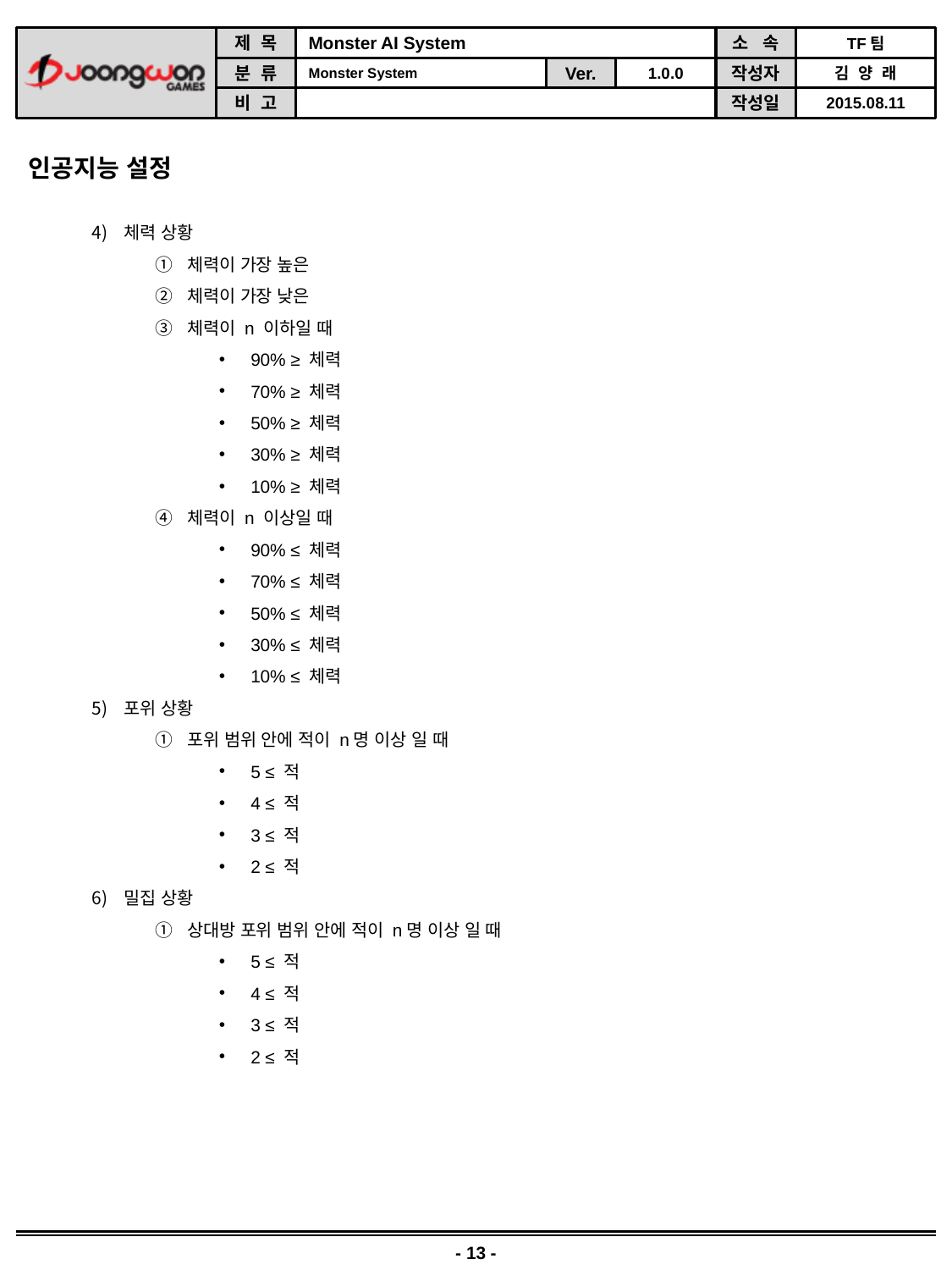

인공지능 설정
체력 상황
체력이 가장 높은
체력이 가장 낮은
체력이 n 이하일 때
90% ≥ 체력
70% ≥ 체력
50% ≥ 체력
30% ≥ 체력
10% ≥ 체력
체력이 n 이상일 때
90% ≤ 체력
70% ≤ 체력
50% ≤ 체력
30% ≤ 체력
10% ≤ 체력
포위 상황
포위 범위 안에 적이 n명 이상 일 때
5 ≤ 적
4 ≤ 적
3 ≤ 적
2 ≤ 적
밀집 상황
상대방 포위 범위 안에 적이 n명 이상 일 때
5 ≤ 적
4 ≤ 적
3 ≤ 적
2 ≤ 적
- 13 -